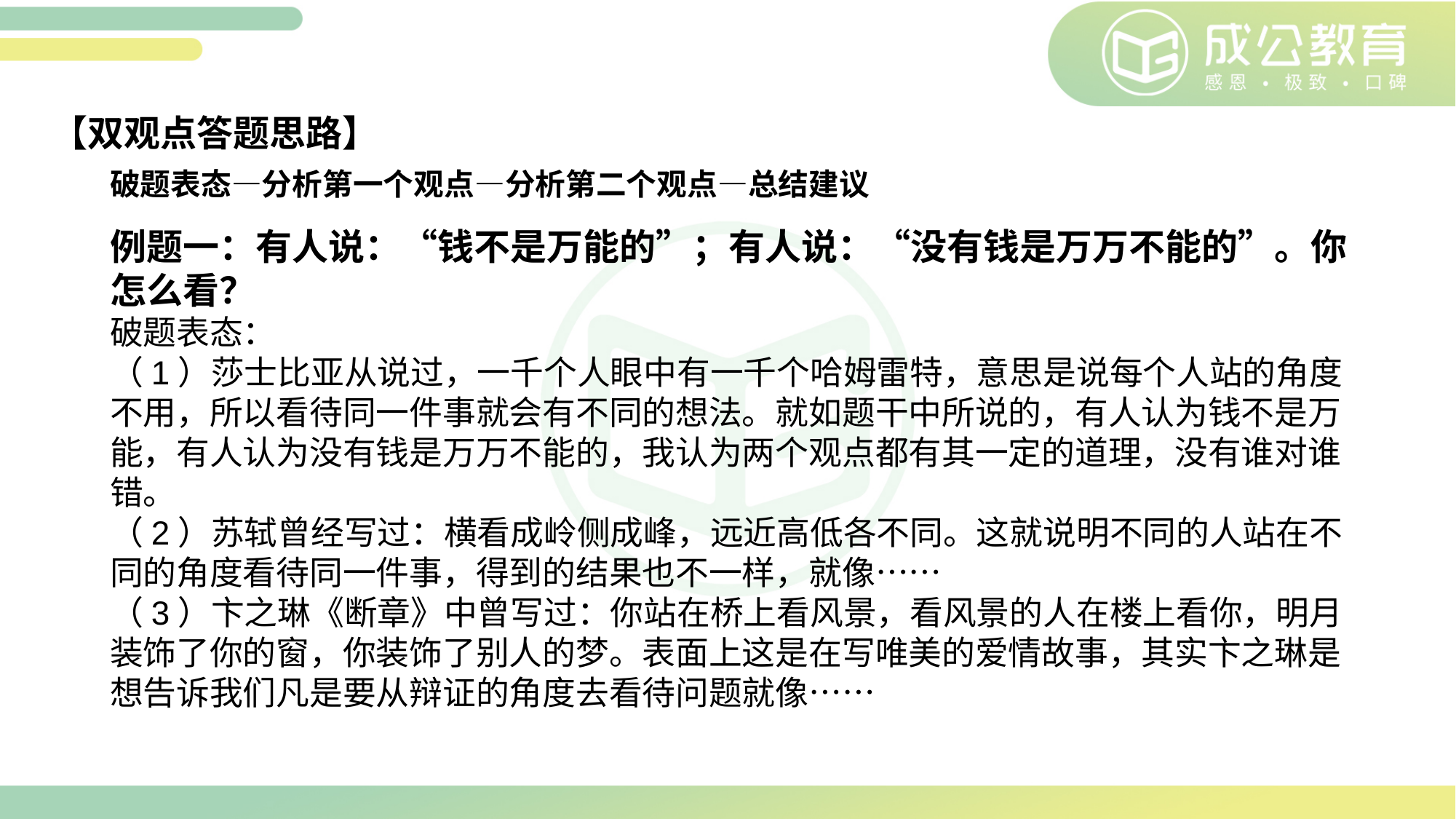

# 【双观点答题思路】
破题表态—分析第一个观点—分析第二个观点—总结建议
例题一：有人说：“钱不是万能的”；有人说：“没有钱是万万不能的”。你怎么看？
破题表态：
（1）莎士比亚从说过，一千个人眼中有一千个哈姆雷特，意思是说每个人站的角度不用，所以看待同一件事就会有不同的想法。就如题干中所说的，有人认为钱不是万能，有人认为没有钱是万万不能的，我认为两个观点都有其一定的道理，没有谁对谁错。
（2）苏轼曾经写过：横看成岭侧成峰，远近高低各不同。这就说明不同的人站在不同的角度看待同一件事，得到的结果也不一样，就像……
（3）卞之琳《断章》中曾写过：你站在桥上看风景，看风景的人在楼上看你，明月装饰了你的窗，你装饰了别人的梦。表面上这是在写唯美的爱情故事，其实卞之琳是想告诉我们凡是要从辩证的角度去看待问题就像……